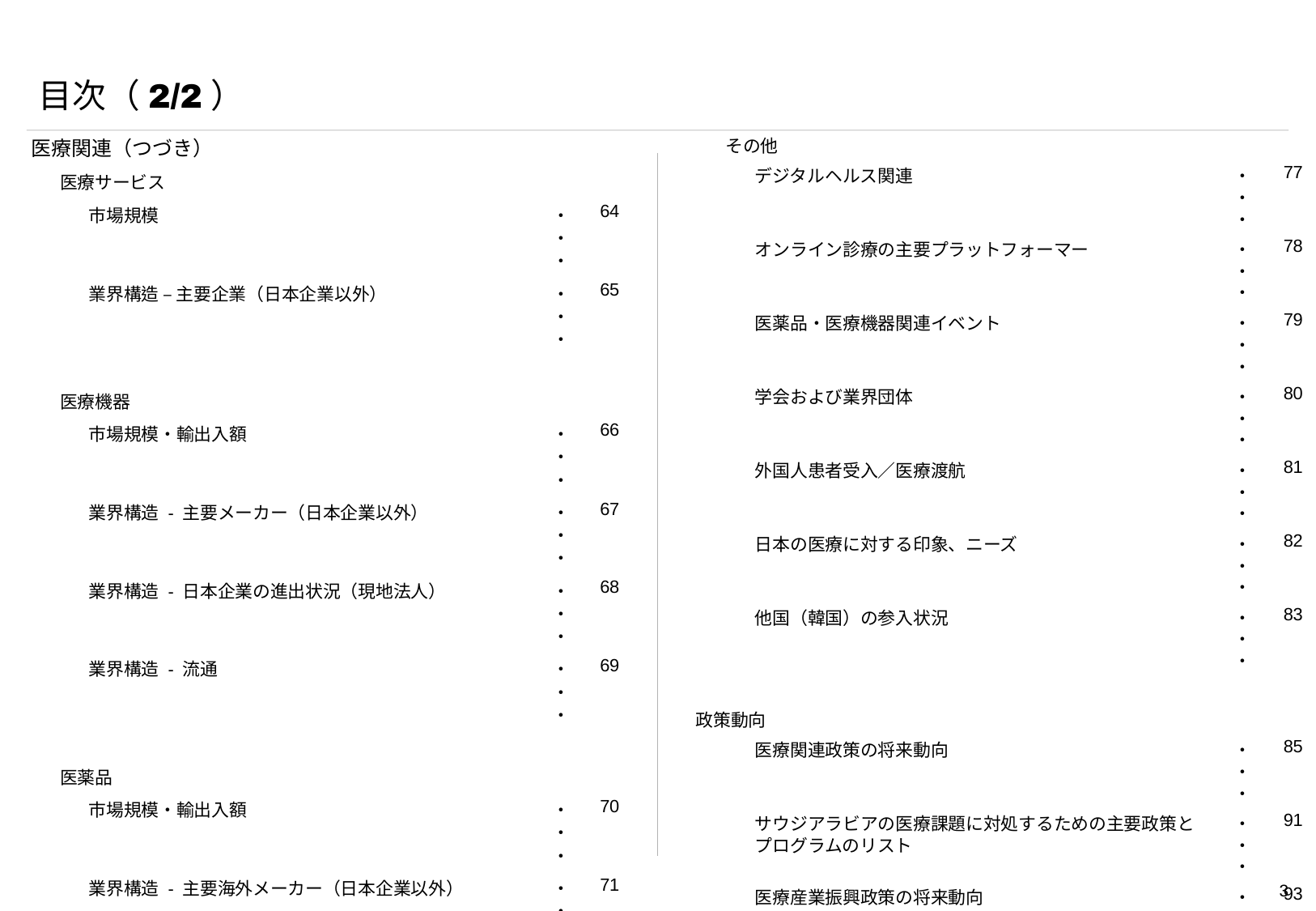

#
目次（2/2）
| 医療関連（つづき） |  |  |  |  |
| --- | --- | --- | --- | --- |
|  | 医療サービス |  |  |  |
|  |  | 市場規模 | ・・・ | 64 |
|  |  | 業界構造 – 主要企業（日本企業以外） | ・・・ | 65 |
|  |  |  |  |  |
|  | 医療機器 |  |  |  |
|  |  | 市場規模・輸出入額 | ・・・ | 66 |
|  |  | 業界構造 - 主要メーカー（日本企業以外） | ・・・ | 67 |
|  |  | 業界構造 - 日本企業の進出状況（現地法人） | ・・・ | 68 |
|  |  | 業界構造 - 流通 | ・・・ | 69 |
|  |  |  |  |  |
|  | 医薬品 |  |  |  |
|  |  | 市場規模・輸出入額 | ・・・ | 70 |
|  |  | 業界構造 - 主要海外メーカー（日本企業以外） | ・・・ | 71 |
|  |  | 業界構造 - 日本企業の進出状況（現地法人） | ・・・ | 72 |
|  |  | 業界構造 - 流通 | ・・・ | 73 |
|  |  |  |  |  |
|  | 介護 |  |  |  |
|  |  | 市場規模 | ・・・ | 74 |
|  |  | 業界構造 – 日本企業の進出状況 | ・・・ | 75 |
|  |  |  |  |  |
|  | 歯科 |  |  |  |
|  |  | 市場規模 | ・・・ | 76 |
|  | その他 |  |  |  |
| --- | --- | --- | --- | --- |
|  |  | デジタルヘルス関連 | ・・・ | 77 |
|  |  | オンライン診療の主要プラットフォーマー | ・・・ | 78 |
|  |  | 医薬品・医療機器関連イベント | ・・・ | 79 |
|  |  | 学会および業界団体 | ・・・ | 80 |
|  |  | 外国人患者受入／医療渡航 | ・・・ | 81 |
|  |  | 日本の医療に対する印象、ニーズ | ・・・ | 82 |
|  |  | 他国（韓国）の参入状況 | ・・・ | 83 |
|  |  |  |  |  |
| 政策動向 |  |  |  |  |
|  |  | 医療関連政策の将来動向 | ・・・ | 85 |
|  |  | サウジアラビアの医療課題に対処するための主要政策と プログラムのリスト | ・・・ | 91 |
|  |  | 医療産業振興政策の将来動向 | ・・・ | 93 |
|  |  |  |  |  |
| 日本との関わり |  |  |  |  |
|  |  | 外交関係 | ・・・ | 97 |
|  |  | 外交関係／日・サウジ・ビジョン2030 | ・・・ | 98 |
|  |  | 経済産業省の医療国際化関連事業 | ・・・ | 99 |
|  |  | 外務省の医療国際化関連事業 | ・・・ | 102 |
|  |  | 厚生労働省とサウジアラビア保健省の協力覚書（MOC）締結状況 | ・・・ | 103 |
|  |  | 厚生労働省が関係するその他の協力覚書（MOC）締結状況 | ・・・ | 104 |
|  |  | 厚生労働省の主な医療国際化関連事業 | ・・・ | 105 |
|  |  | 文部科学省の主な医療国際化関連事業 | ・・・ | 106 |
|  |  | JICAの主な医療国際化関連事業 | ・・・ | 107 |
|  |  | AMEDの主な関連事業 | ・・・ | 108 |
|  |  | JETROの主な医療国際化関連事業 | ・・・ | 109 |